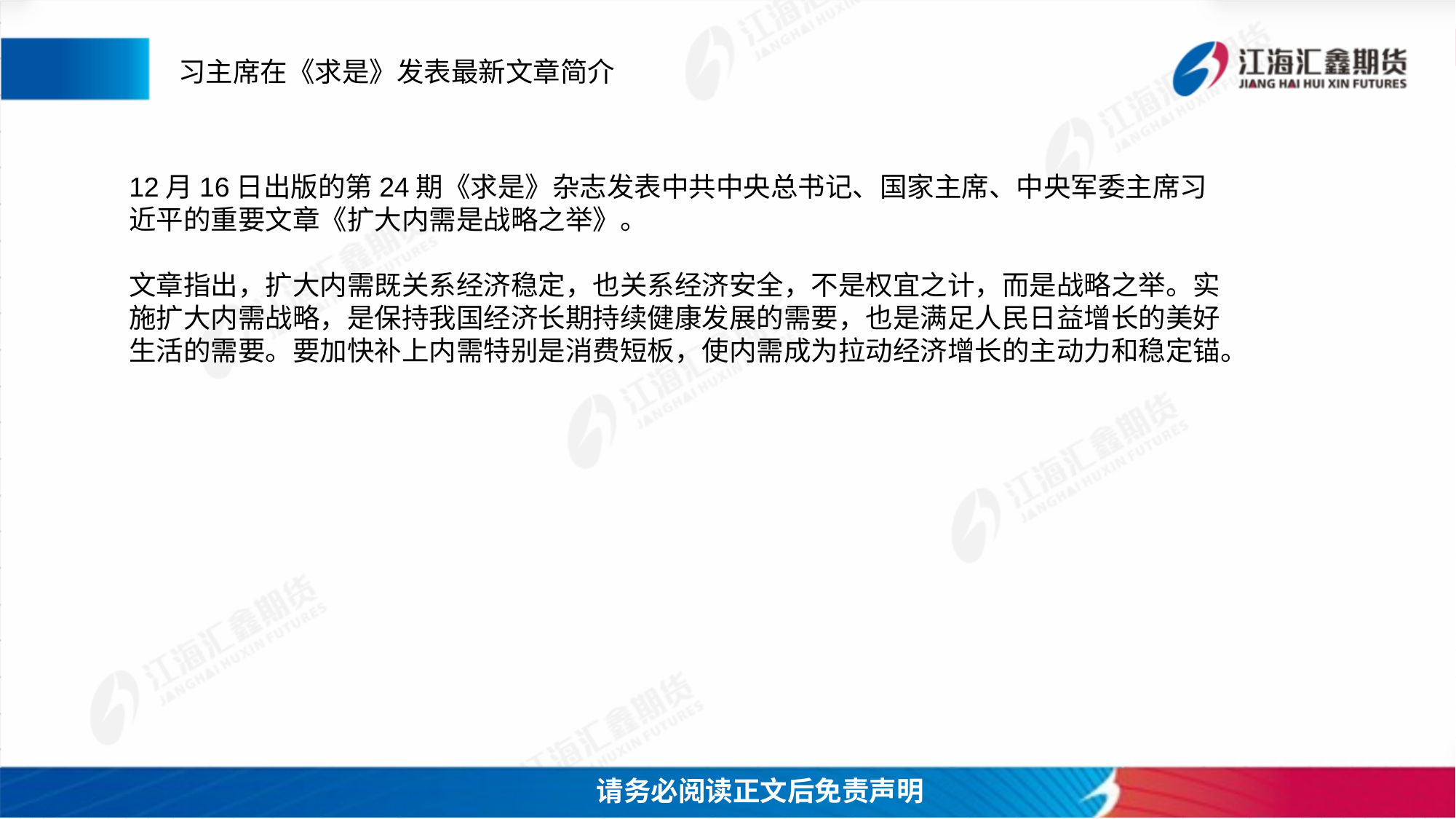

习主席在《求是》发表最新文章简介
12月16日出版的第24期《求是》杂志发表中共中央总书记、国家主席、中央军委主席习近平的重要文章《扩大内需是战略之举》。

文章指出，扩大内需既关系经济稳定，也关系经济安全，不是权宜之计，而是战略之举。实施扩大内需战略，是保持我国经济长期持续健康发展的需要，也是满足人民日益增长的美好生活的需要。要加快补上内需特别是消费短板，使内需成为拉动经济增长的主动力和稳定锚。
请务必阅读正文后免责声明